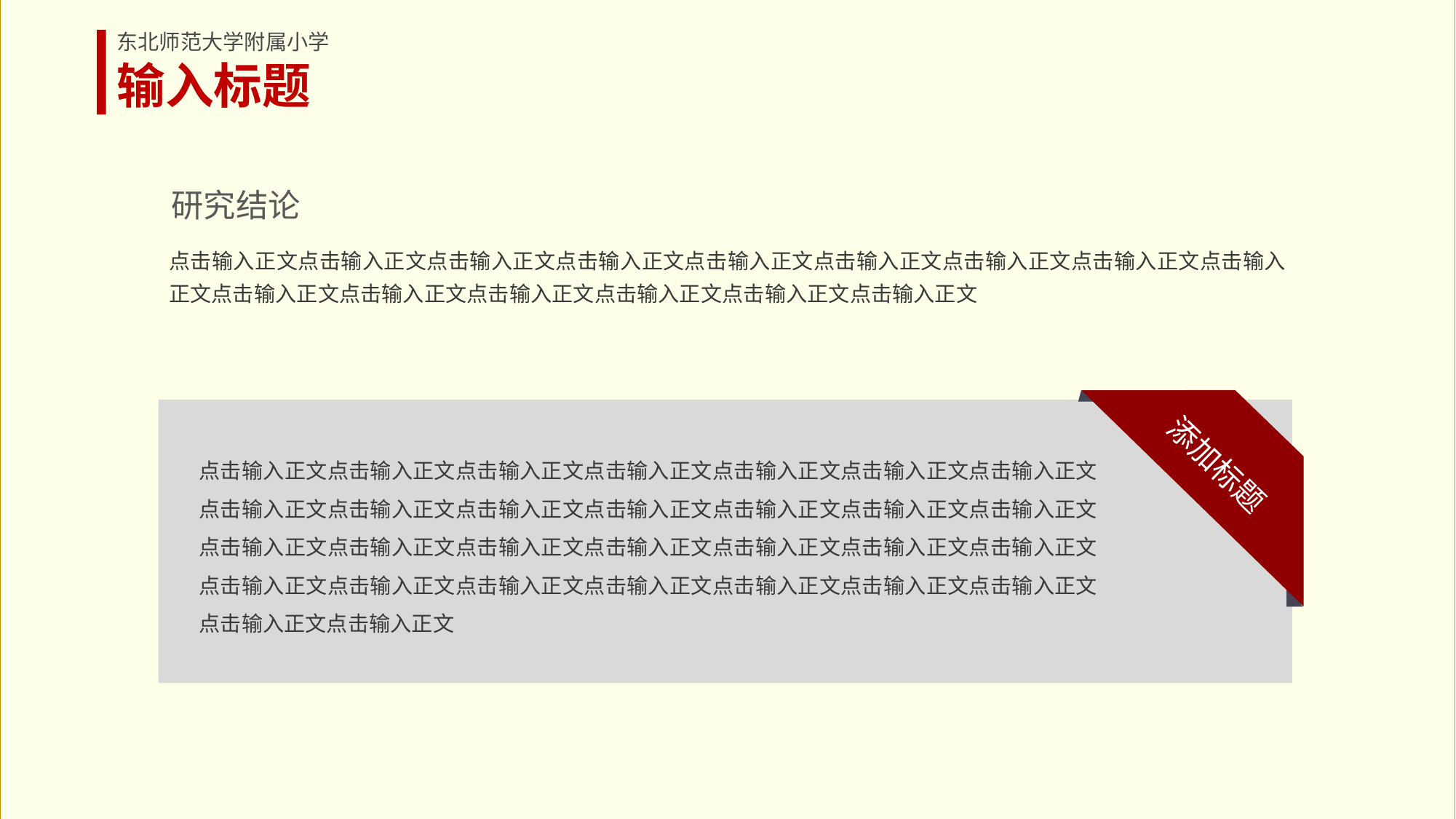

东北师范大学附属小学

输入标题
研究结论
点击输入正文点击输入正文点击输入正文点击输入正文点击输入正文点击输入正文点击输入正文点击输入正文点击输入正文点击输入正文点击输入正文点击输入正文点击输入正文点击输入正文点击输入正文

添加标题

点击输入正文点击输入正文点击输入正文点击输入正文点击输入正文点击输入正文点击输入正文点击输入正文点击输入正文点击输入正文点击输入正文点击输入正文点击输入正文点击输入正文点击输入正文点击输入正文点击输入正文点击输入正文点击输入正文点击输入正文点击输入正文点击输入正文点击输入正文点击输入正文点击输入正文点击输入正文点击输入正文点击输入正文点击输入正文点击输入正文

10